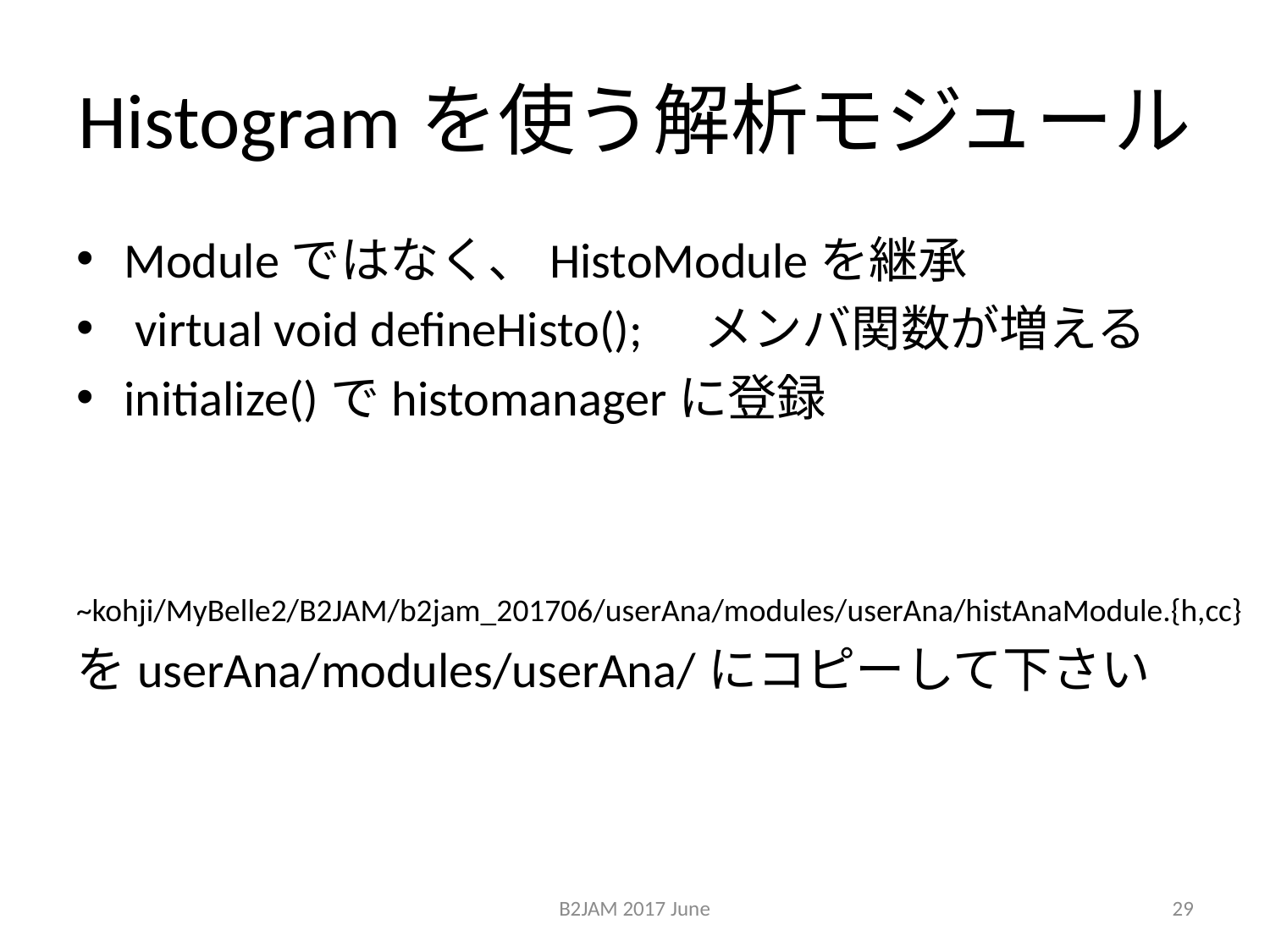

# Histogramを使う解析モジュール
Moduleではなく、HistoModuleを継承
 virtual void defineHisto();　メンバ関数が増える
initialize()でhistomanagerに登録

~kohji/MyBelle2/B2JAM/b2jam_201706/userAna/modules/userAna/histAnaModule.{h,cc}
をuserAna/modules/userAna/にコピーして下さい

B2JAM 2017 June
29